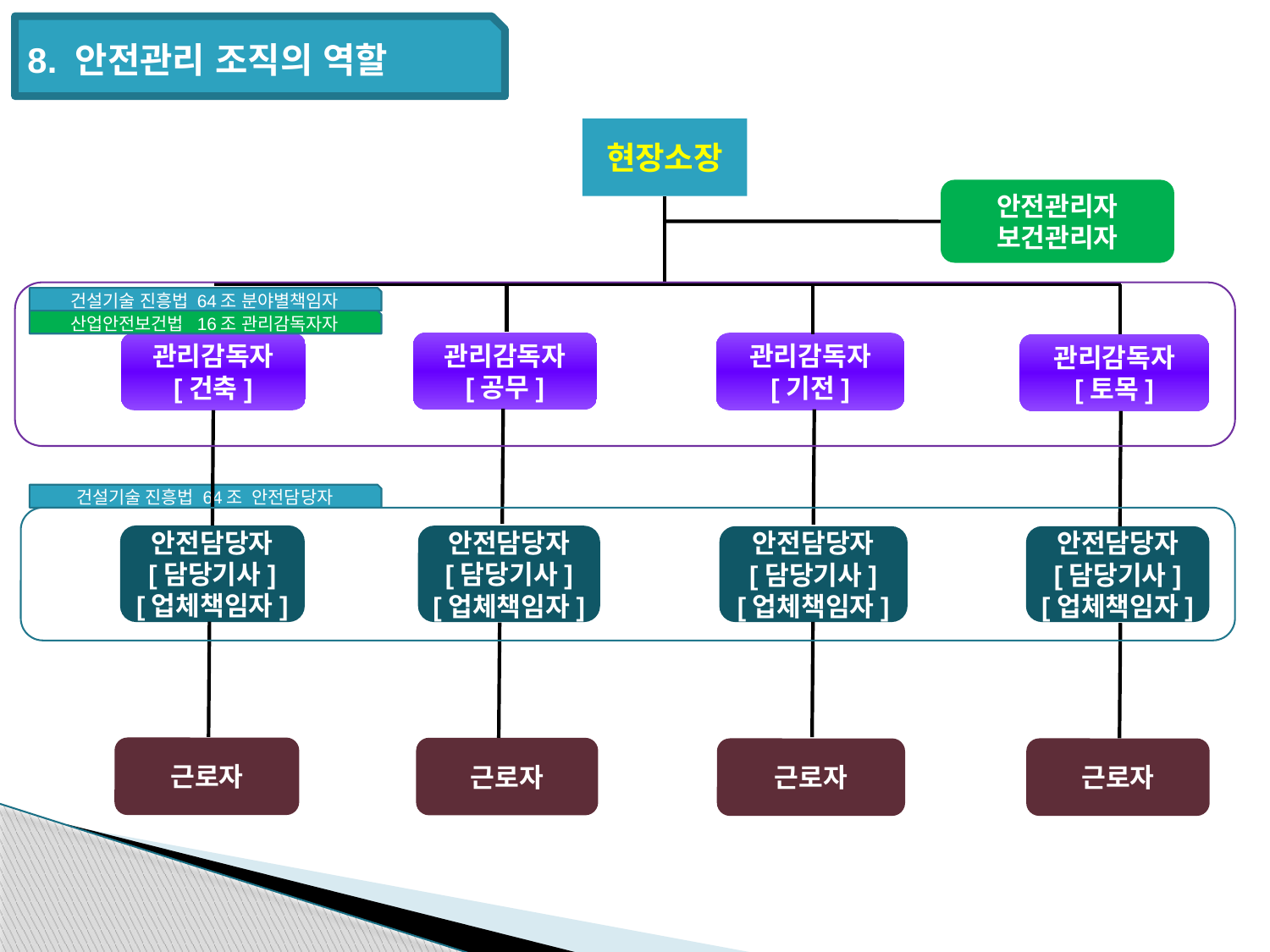

8. 안전관리 조직의 역할
현장소장
안전관리자
보건관리자
건설기술 진흥법 64조 분야별책임자
산업안전보건법  16조 관리감독자자
관리감독자
[공무]
관리감독자
[건축]
관리감독자
[기전]
관리감독자
[토목]
건설기술 진흥법 64조  안전담당자

안전담당자
[담당기사]
[업체책임자]
안전담당자
[담당기사]
[업체책임자]
안전담당자
[담당기사]
[업체책임자]
안전담당자
[담당기사]
[업체책임자]
근로자
근로자
근로자
근로자